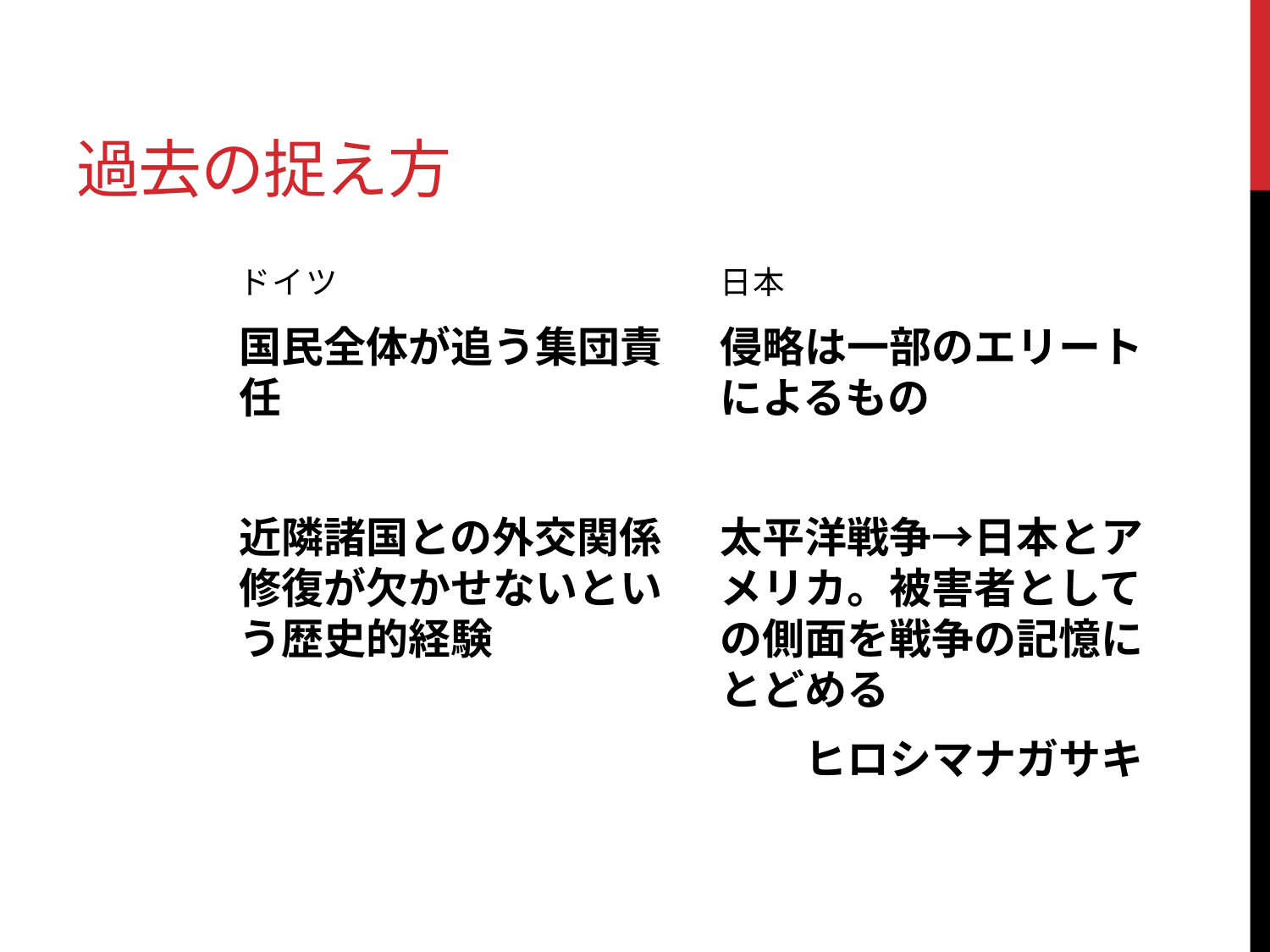

# 過去の捉え方
ドイツ
日本
国民全体が追う集団責任

近隣諸国との外交関係修復が欠かせないという歴史的経験

侵略は一部のエリートによるもの

太平洋戦争→日本とアメリカ。被害者としての側面を戦争の記憶にとどめる
　　ヒロシマナガサキ